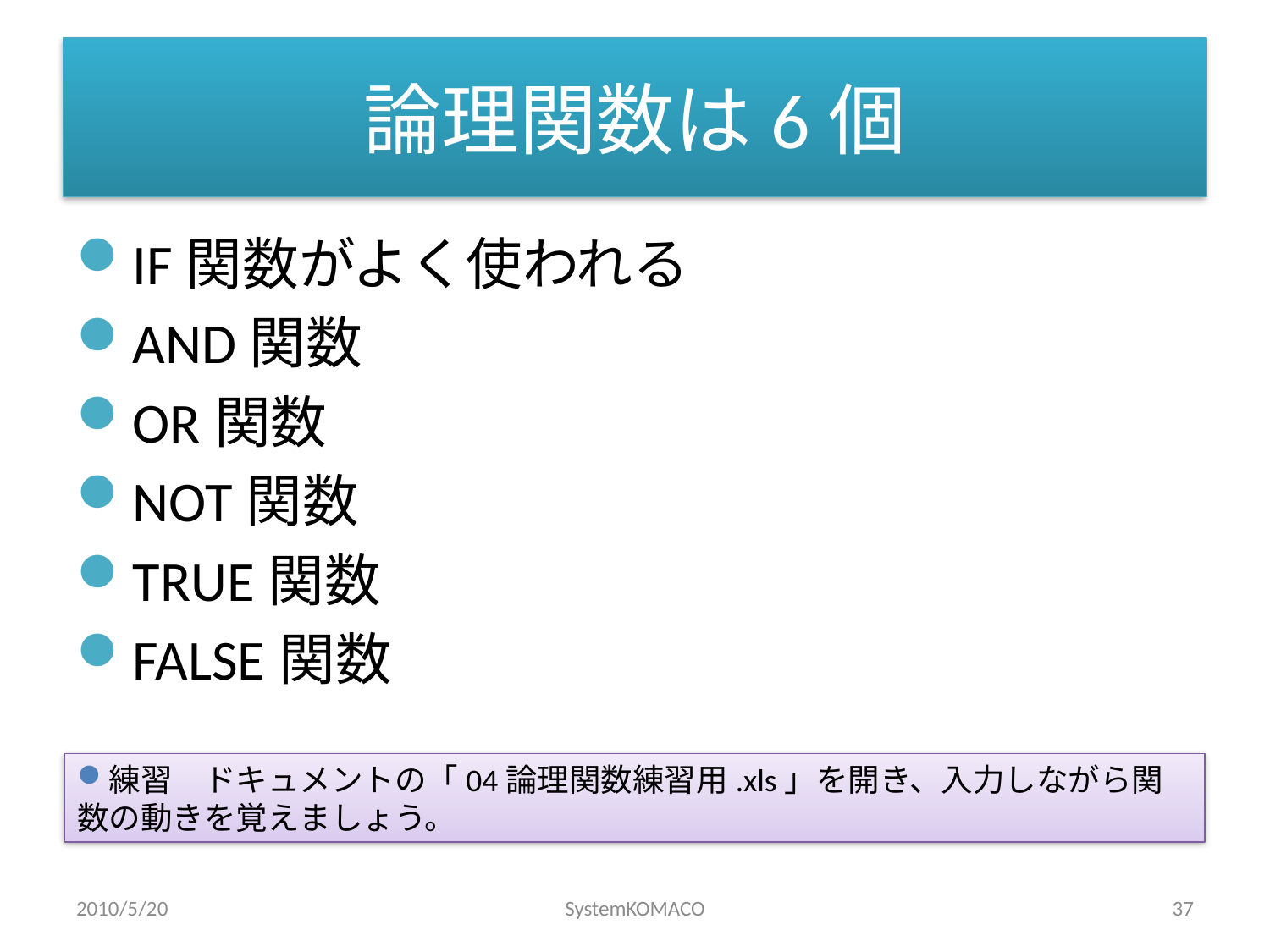

# 論理関数は6個
IF関数がよく使われる
AND関数
OR関数
NOT関数
TRUE関数
FALSE関数
練習　ドキュメントの「04論理関数練習用.xls」を開き、入力しながら関数の動きを覚えましょう。
2010/5/20
SystemKOMACO
37